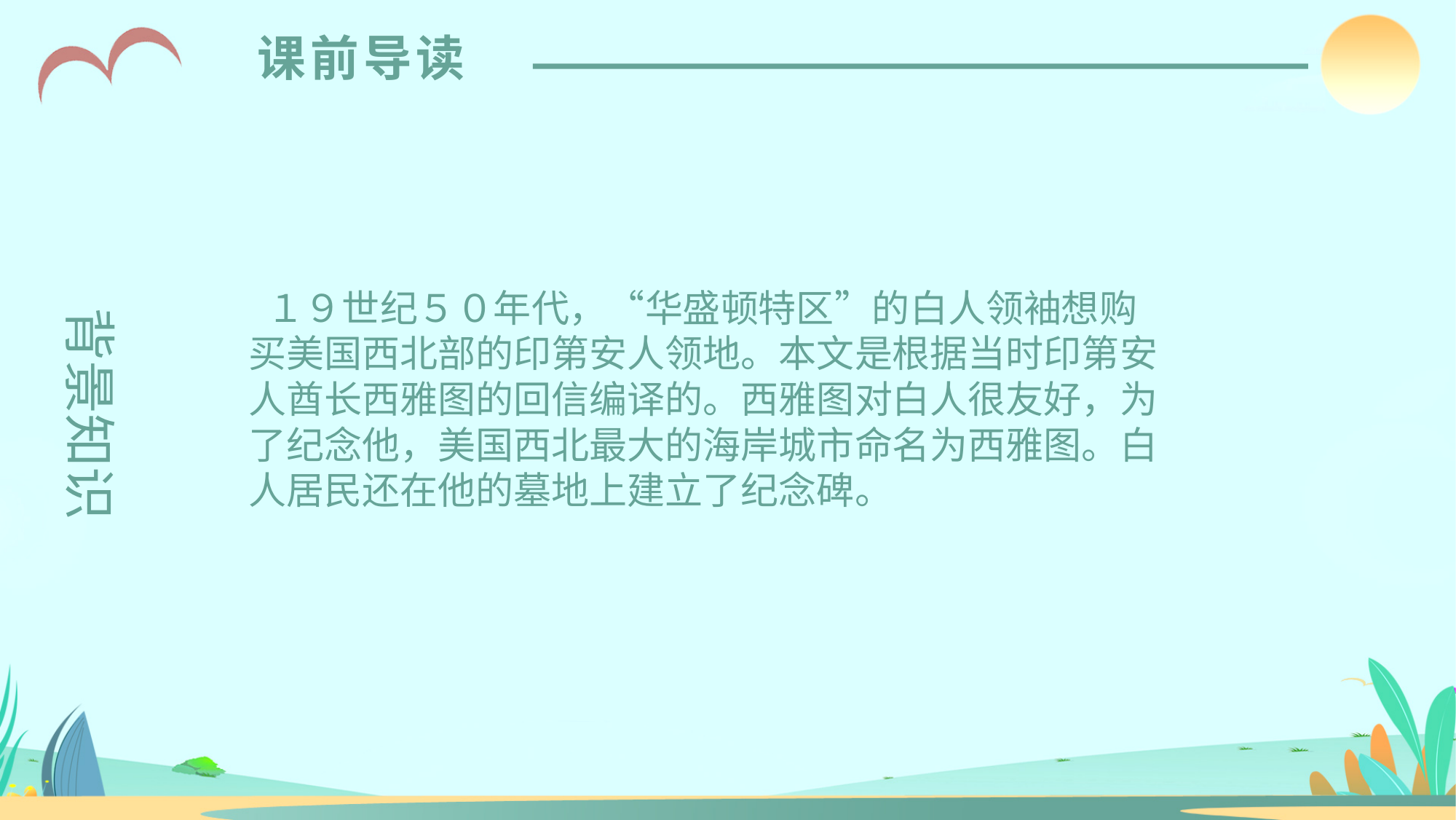

课前导读

 １９世纪５０年代，“华盛顿特区”的白人领袖想购买美国西北部的印第安人领地。本文是根据当时印第安人酋长西雅图的回信编译的。西雅图对白人很友好，为了纪念他，美国西北最大的海岸城市命名为西雅图。白人居民还在他的墓地上建立了纪念碑。
背景知识